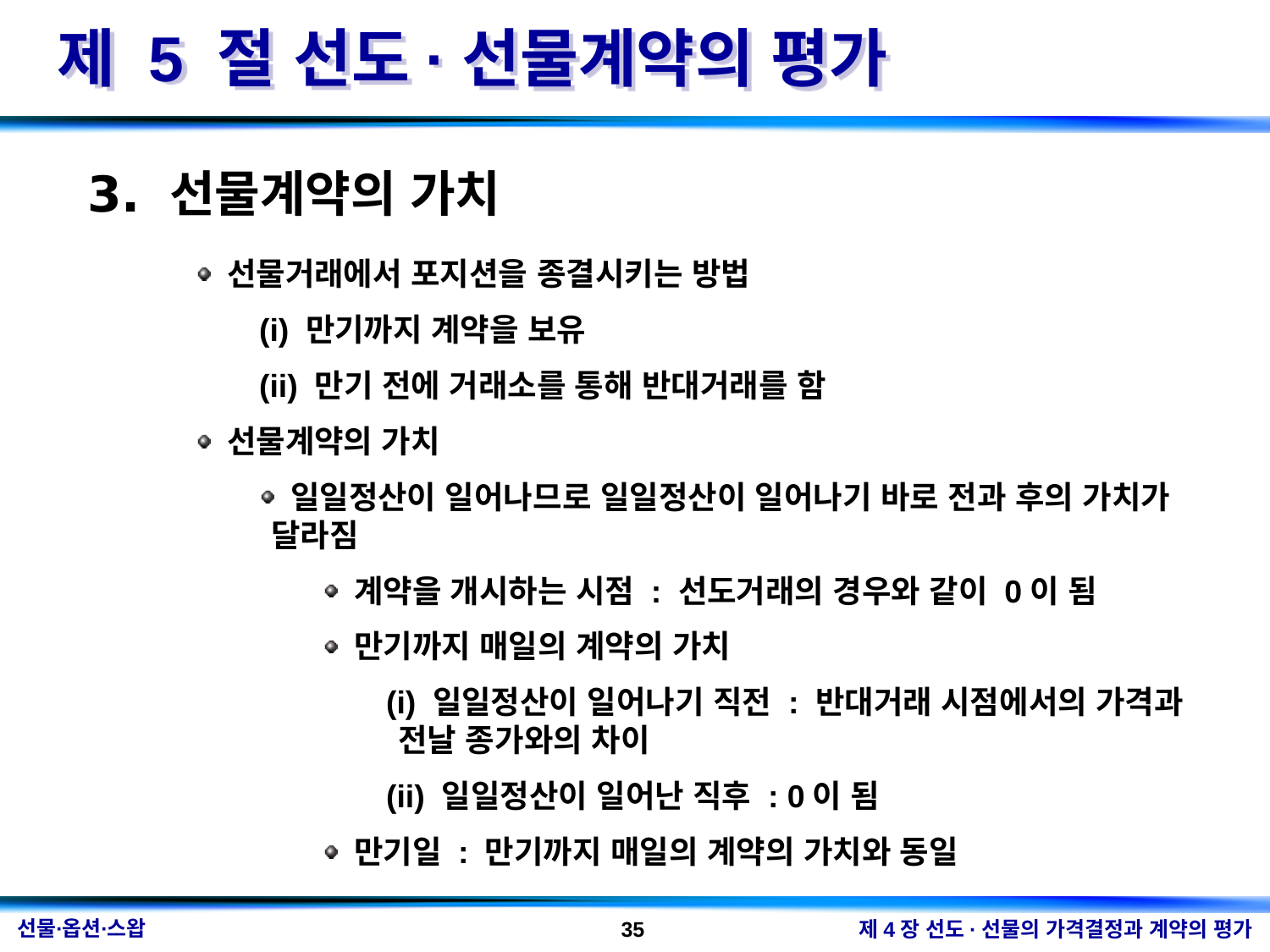

제 5 절 선도·선물계약의 평가
3. 선물계약의 가치
 선물거래에서 포지션을 종결시키는 방법
(i) 만기까지 계약을 보유
(ii) 만기 전에 거래소를 통해 반대거래를 함
 선물계약의 가치
 일일정산이 일어나므로 일일정산이 일어나기 바로 전과 후의 가치가 달라짐
 계약을 개시하는 시점 : 선도거래의 경우와 같이 0이 됨
 만기까지 매일의 계약의 가치
(i) 일일정산이 일어나기 직전 : 반대거래 시점에서의 가격과 전날 종가와의 차이
(ii) 일일정산이 일어난 직후 : 0이 됨
 만기일 : 만기까지 매일의 계약의 가치와 동일

35